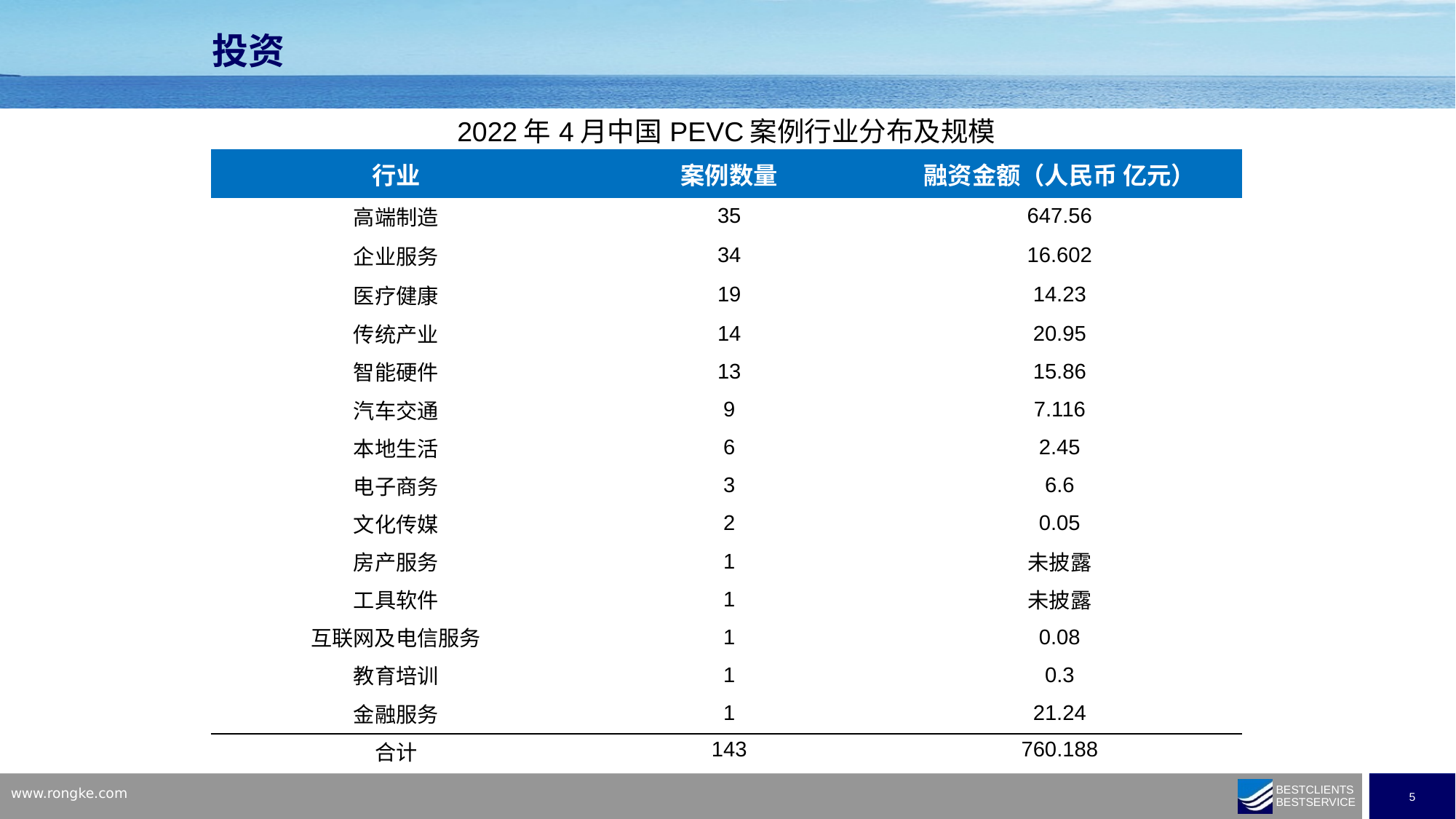

投资
| 2022年4月中国PEVC案例行业分布及规模 |  |  |
| --- | --- | --- |
| 行业 | 案例数量 | 融资金额（人民币 亿元） |
| 高端制造 | 35 | 647.56 |
| 企业服务 | 34 | 16.602 |
| 医疗健康 | 19 | 14.23 |
| 传统产业 | 14 | 20.95 |
| 智能硬件 | 13 | 15.86 |
| 汽车交通 | 9 | 7.116 |
| 本地生活 | 6 | 2.45 |
| 电子商务 | 3 | 6.6 |
| 文化传媒 | 2 | 0.05 |
| 房产服务 | 1 | 未披露 |
| 工具软件 | 1 | 未披露 |
| 互联网及电信服务 | 1 | 0.08 |
| 教育培训 | 1 | 0.3 |
| 金融服务 | 1 | 21.24 |
| 合计 | 143 | 760.188 |